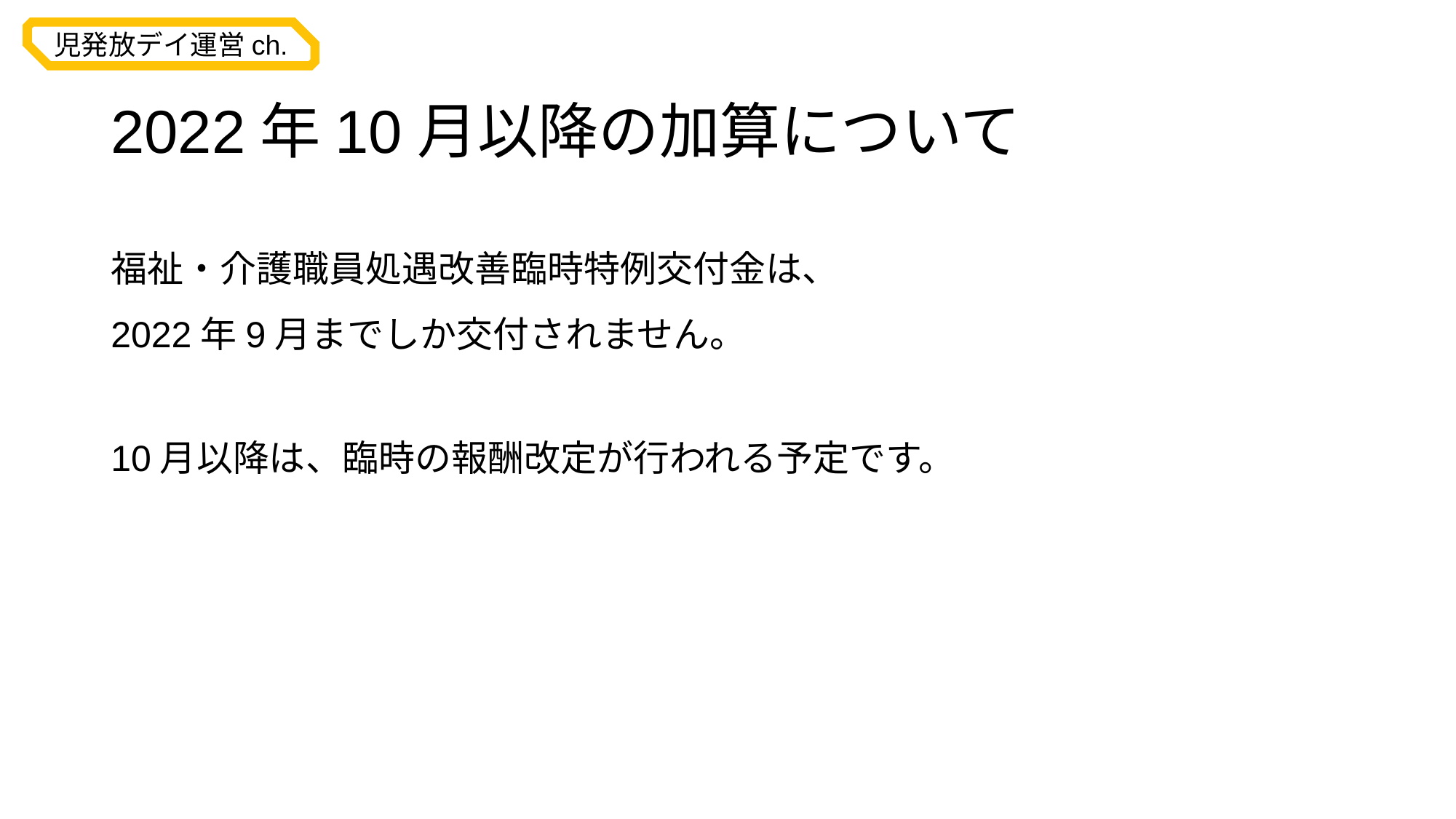

# 2022年10月以降の加算について
福祉・介護職員処遇改善臨時特例交付金は、
2022年9月までしか交付されません。
10月以降は、臨時の報酬改定が行われる予定です。